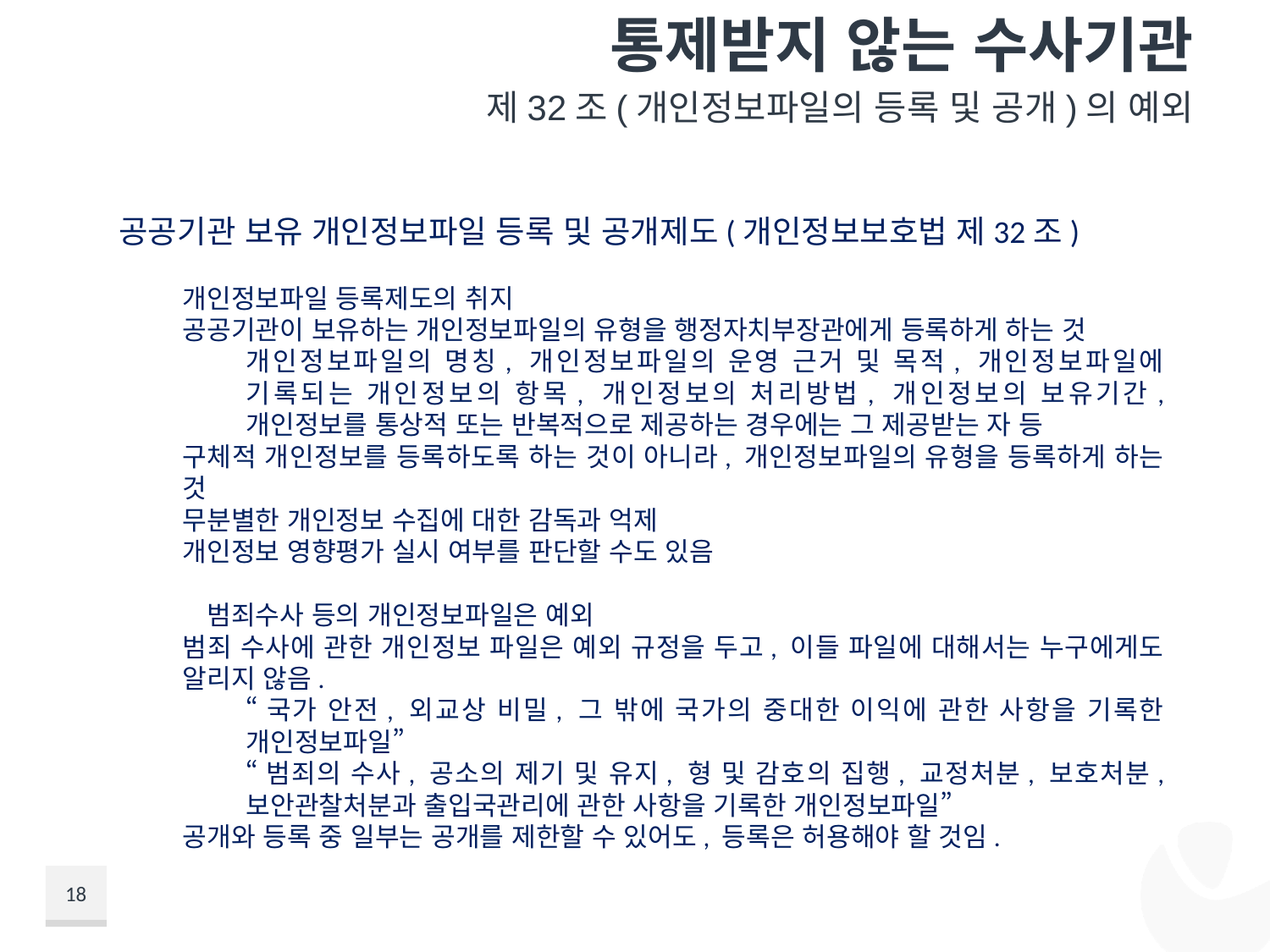

# 통제받지 않는 수사기관
제32조(개인정보파일의 등록 및 공개)의 예외
공공기관 보유 개인정보파일 등록 및 공개제도(개인정보보호법 제32조)

개인정보파일 등록제도의 취지
공공기관이 보유하는 개인정보파일의 유형을 행정자치부장관에게 등록하게 하는 것
개인정보파일의 명칭, 개인정보파일의 운영 근거 및 목적, 개인정보파일에 기록되는 개인정보의 항목, 개인정보의 처리방법, 개인정보의 보유기간, 개인정보를 통상적 또는 반복적으로 제공하는 경우에는 그 제공받는 자 등
구체적 개인정보를 등록하도록 하는 것이 아니라, 개인정보파일의 유형을 등록하게 하는 것
무분별한 개인정보 수집에 대한 감독과 억제
개인정보 영향평가 실시 여부를 판단할 수도 있음

           범죄수사 등의 개인정보파일은 예외
범죄 수사에 관한 개인정보 파일은 예외 규정을 두고, 이들 파일에 대해서는 누구에게도 알리지 않음.
“국가 안전, 외교상 비밀, 그 밖에 국가의 중대한 이익에 관한 사항을 기록한 개인정보파일”
“범죄의 수사, 공소의 제기 및 유지, 형 및 감호의 집행, 교정처분, 보호처분, 보안관찰처분과 출입국관리에 관한 사항을 기록한 개인정보파일”
공개와 등록 중 일부는 공개를 제한할 수 있어도, 등록은 허용해야 할 것임.
18